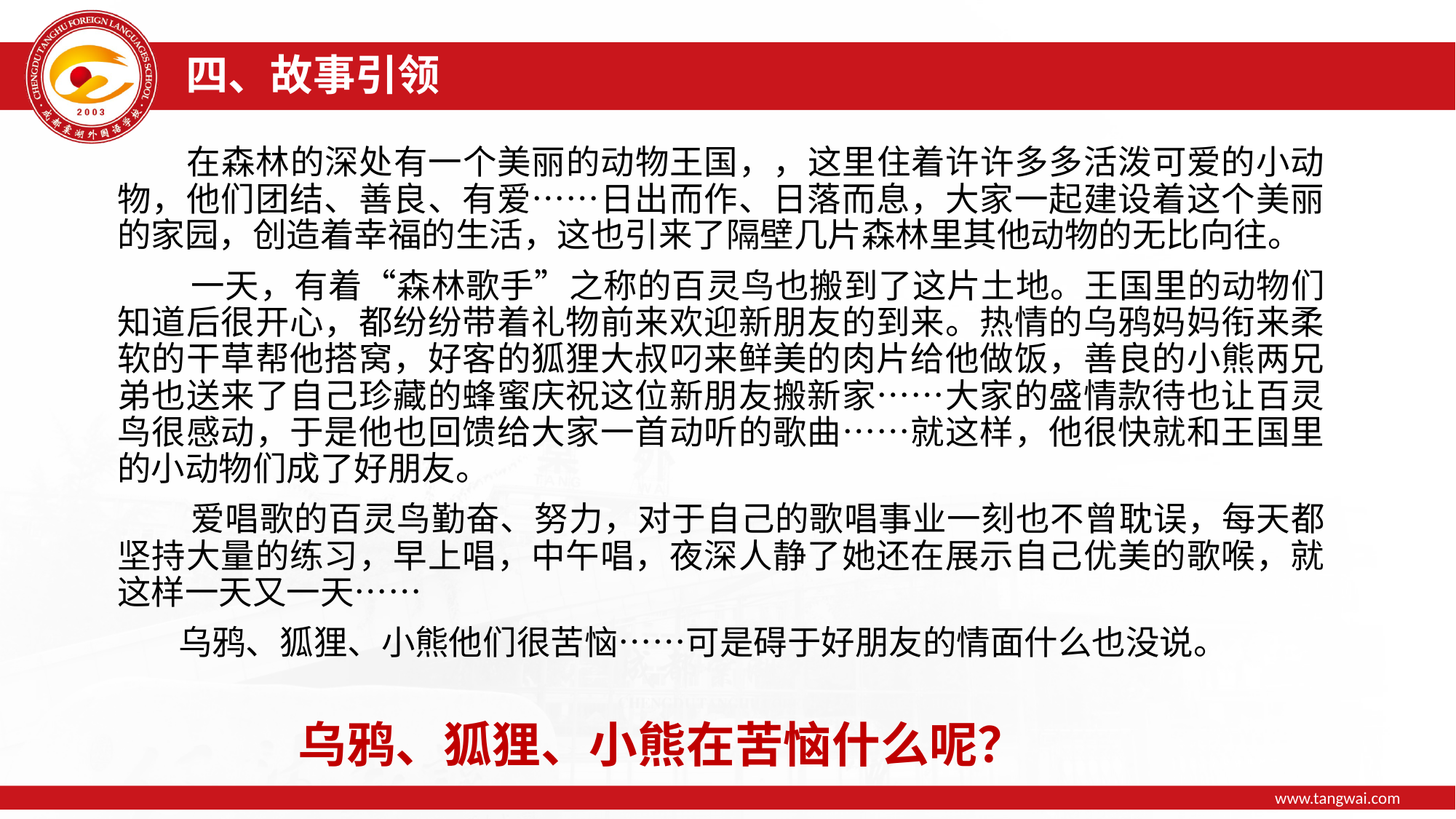

四、故事引领
          在森林的深处有一个美丽的动物王国，，这里住着许许多多活泼可爱的小动物，他们团结、善良、有爱……日出而作、日落而息，大家一起建设着这个美丽的家园，创造着幸福的生活，这也引来了隔壁几片森林里其他动物的无比向往。
        一天，有着“森林歌手”之称的百灵鸟也搬到了这片土地。王国里的动物们知道后很开心，都纷纷带着礼物前来欢迎新朋友的到来。热情的乌鸦妈妈衔来柔软的干草帮他搭窝，好客的狐狸大叔叼来鲜美的肉片给他做饭，善良的小熊两兄弟也送来了自己珍藏的蜂蜜庆祝这位新朋友搬新家……大家的盛情款待也让百灵鸟很感动，于是他也回馈给大家一首动听的歌曲……就这样，他很快就和王国里的小动物们成了好朋友。
        爱唱歌的百灵鸟勤奋、努力，对于自己的歌唱事业一刻也不曾耽误，每天都坚持大量的练习，早上唱，中午唱，夜深人静了她还在展示自己优美的歌喉，就这样一天又一天……
       乌鸦、狐狸、小熊他们很苦恼……可是碍于好朋友的情面什么也没说。

乌鸦、狐狸、小熊在苦恼什么呢？